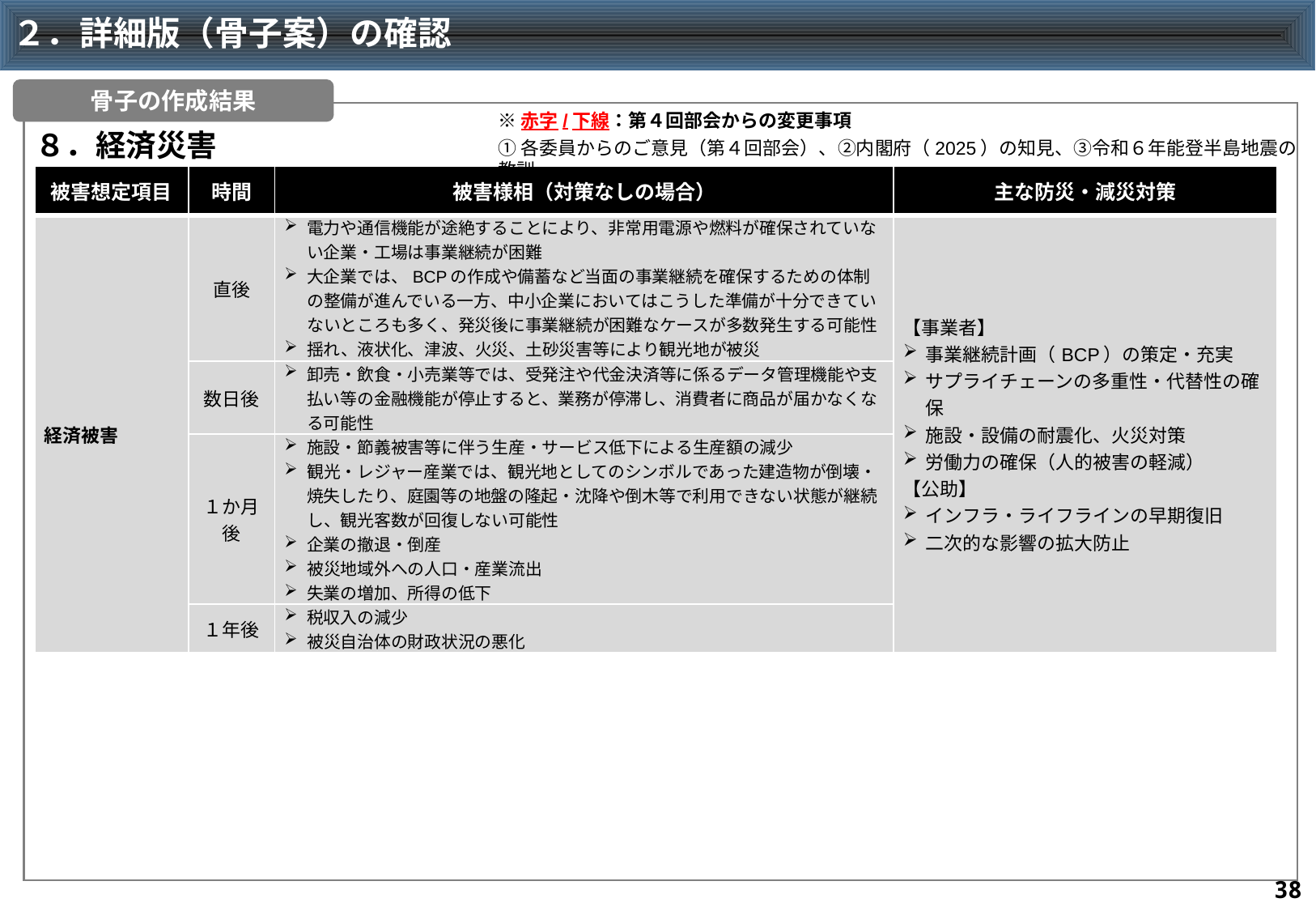

# ２．詳細版（骨子案）の確認
骨子の作成結果
※赤字/下線：第４回部会からの変更事項
８．経済災害
①各委員からのご意見（第４回部会）、②内閣府（2025）の知見、③令和６年能登半島地震の教訓
| 被害想定項目 | 時間 | 被害様相（対策なしの場合） | 主な防災・減災対策 |
| --- | --- | --- | --- |
| 経済被害 | 直後 | 電力や通信機能が途絶することにより、非常用電源や燃料が確保されていない企業・工場は事業継続が困難 大企業では、BCPの作成や備蓄など当面の事業継続を確保するための体制の整備が進んでいる一方、中小企業においてはこうした準備が十分できていないところも多く、発災後に事業継続が困難なケースが多数発生する可能性 揺れ、液状化、津波、火災、土砂災害等により観光地が被災 | 【事業者】 事業継続計画（BCP）の策定・充実 サプライチェーンの多重性・代替性の確保 施設・設備の耐震化、火災対策 労働力の確保（人的被害の軽減） 【公助】 インフラ・ライフラインの早期復旧 二次的な影響の拡大防止 |
|  | 数日後 | 卸売・飲食・小売業等では、受発注や代金決済等に係るデータ管理機能や支払い等の金融機能が停止すると、業務が停滞し、消費者に商品が届かなくなる可能性 |  |
|  | １か月後 | 施設・節義被害等に伴う生産・サービス低下による生産額の減少 観光・レジャー産業では、観光地としてのシンボルであった建造物が倒壊・焼失したり、庭園等の地盤の隆起・沈降や倒木等で利用できない状態が継続し、観光客数が回復しない可能性 企業の撤退・倒産 被災地域外への人口・産業流出 失業の増加、所得の低下 |  |
|  | １年後 | 税収入の減少 被災自治体の財政状況の悪化 |  |
38